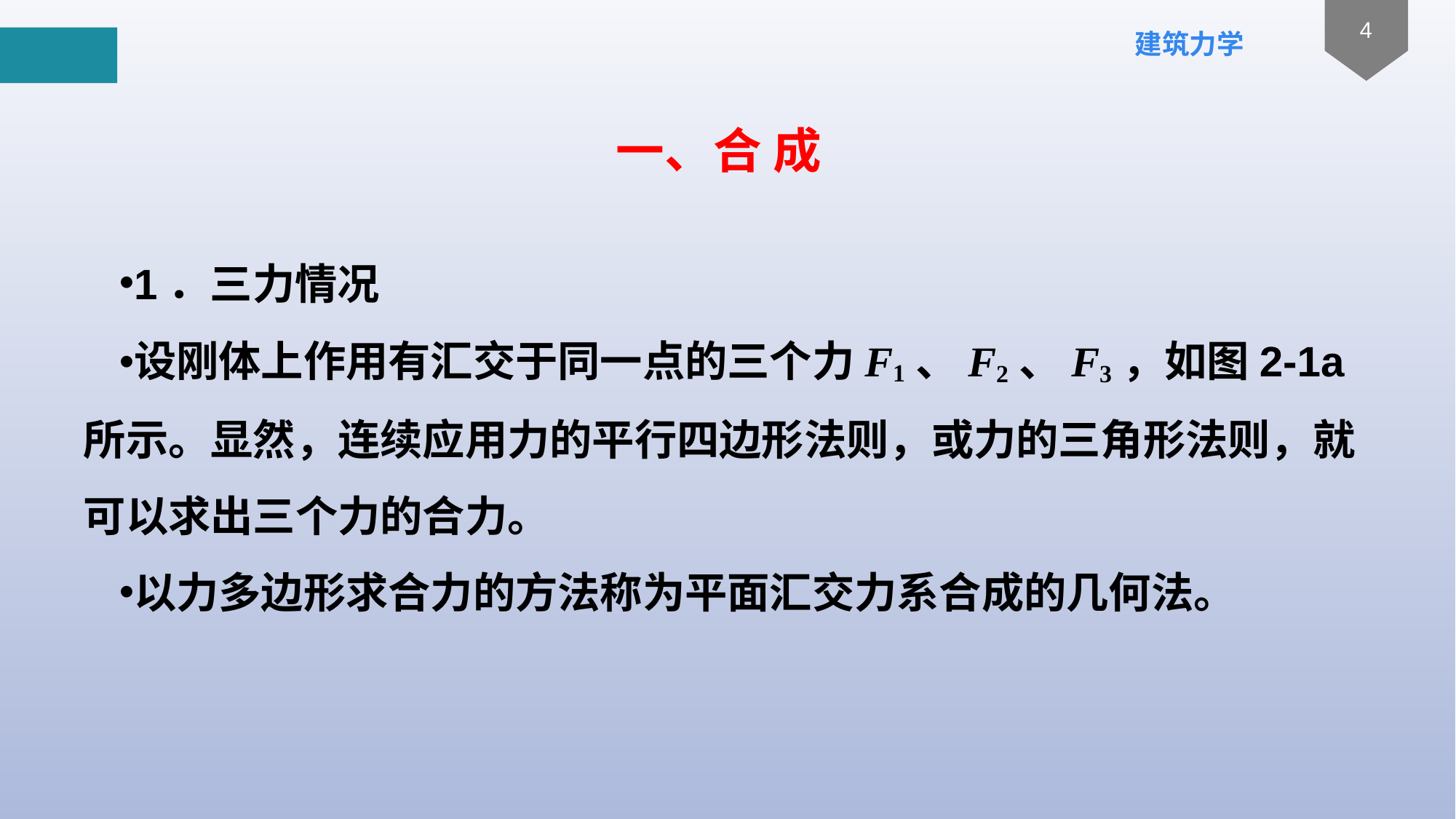

# 一、合 成
1．三力情况
设刚体上作用有汇交于同一点的三个力F1、F2、F3，如图2-1a所示。显然，连续应用力的平行四边形法则，或力的三角形法则，就可以求出三个力的合力。
以力多边形求合力的方法称为平面汇交力系合成的几何法。